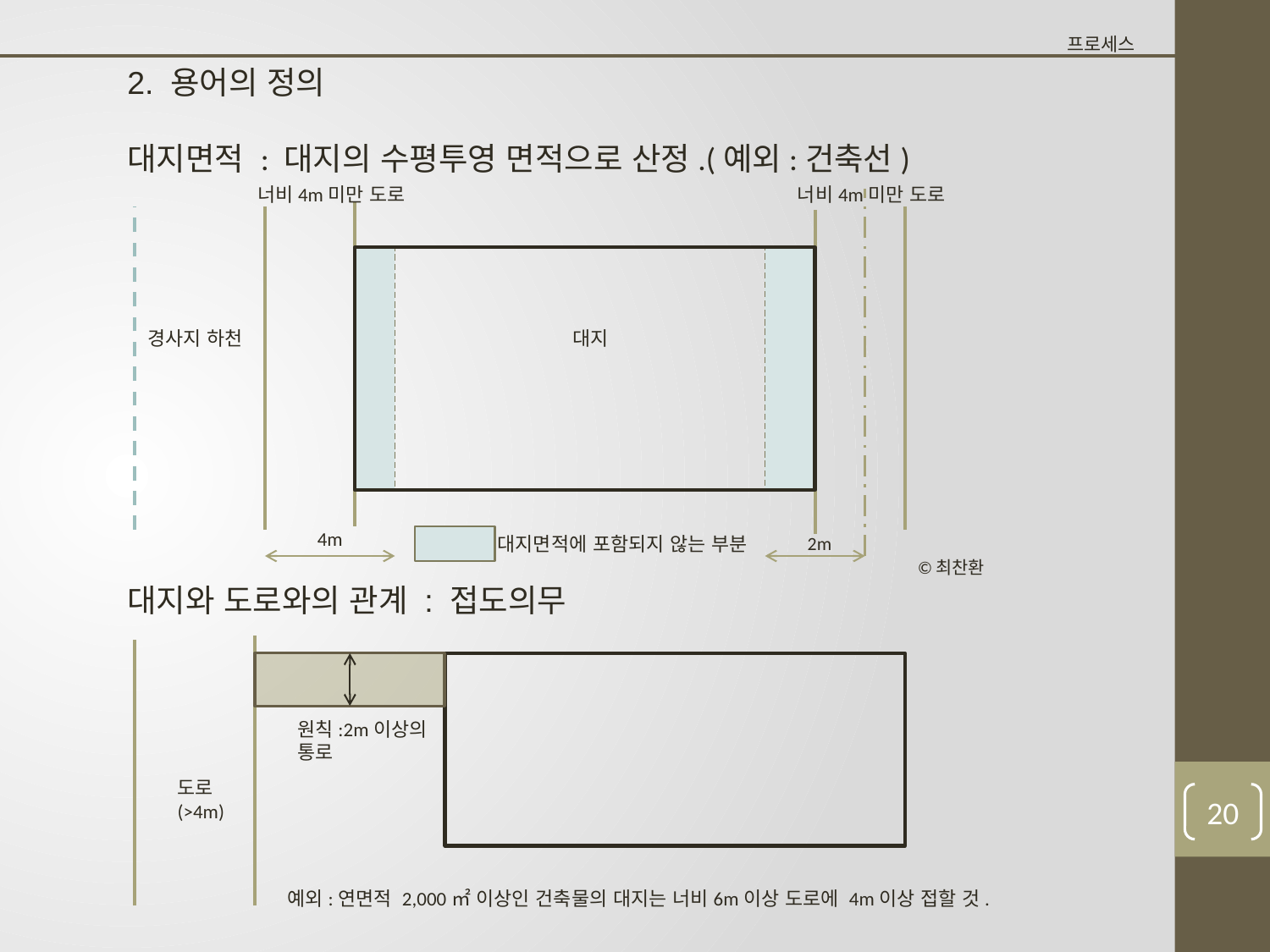

프로세스
2. 용어의 정의

대지면적 : 대지의 수평투영 면적으로 산정.(예외:건축선)
너비4m미만 도로
너비4m미만 도로

경사지 하천
대지
4m

대지면적에 포함되지 않는 부분
2m
©최찬환
대지와 도로와의 관계 : 접도의무

원칙:2m이상의 통로
예외:연면적 2,000㎡ 이상인 건축물의 대지는 너비6m이상 도로에 4m이상 접할 것.
도로
(>4m)
20